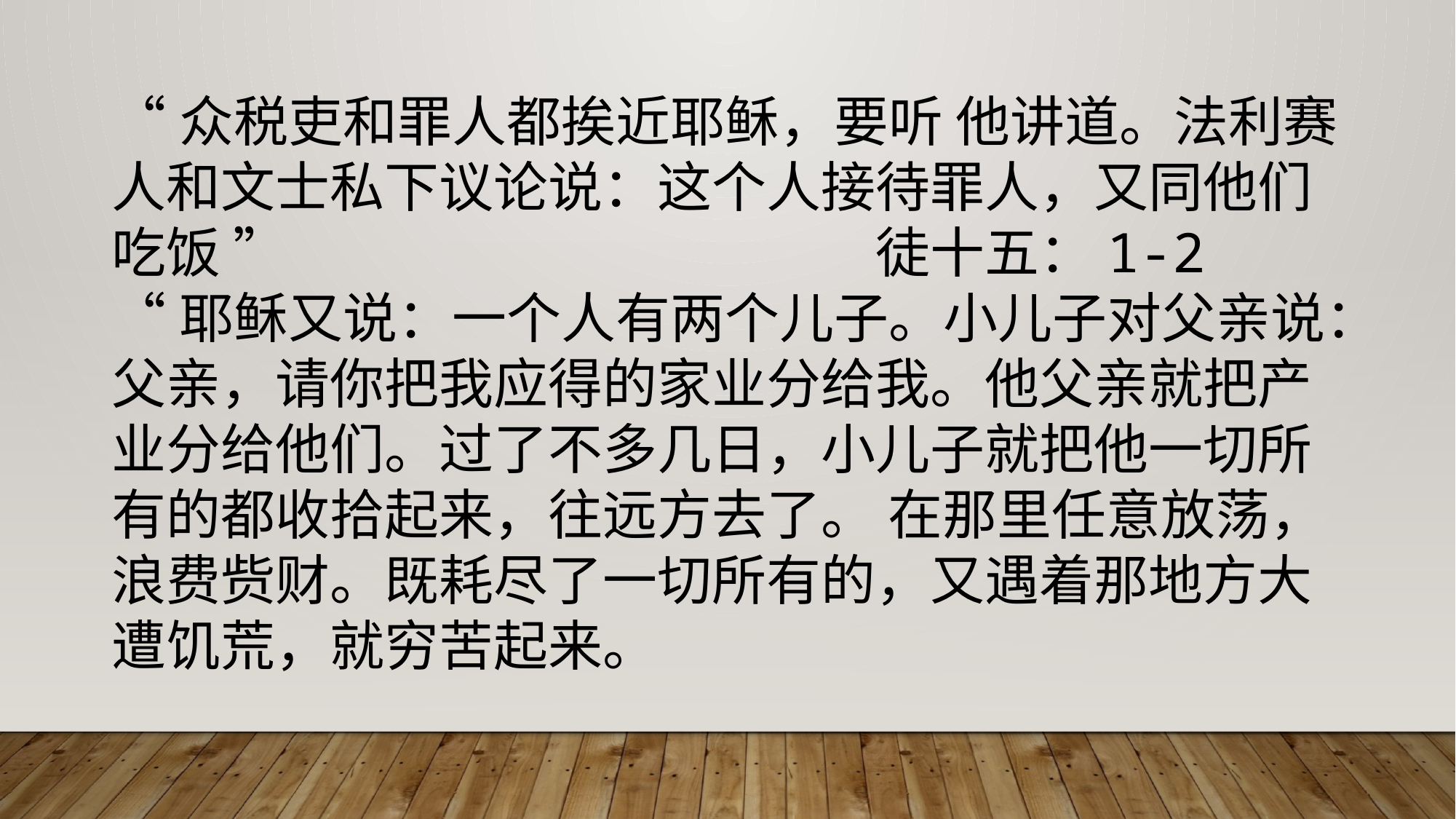

“众税吏和罪人都挨近耶稣，要听 他讲道。法利赛人和文士私下议论说：这个人接待罪人，又同他们吃饭 ”                    				徒十五：1-2
“耶稣又说：一个人有两个儿子。小儿子对父亲说：父亲，请你把我应得的家业分给我。他父亲就把产业分给他们。过了不多几日，小儿子就把他一切所有的都收拾起来，往远方去了。 在那里任意放荡， 浪费赀财。既耗尽了一切所有的，又遇着那地方大遭饥荒，就穷苦起来。